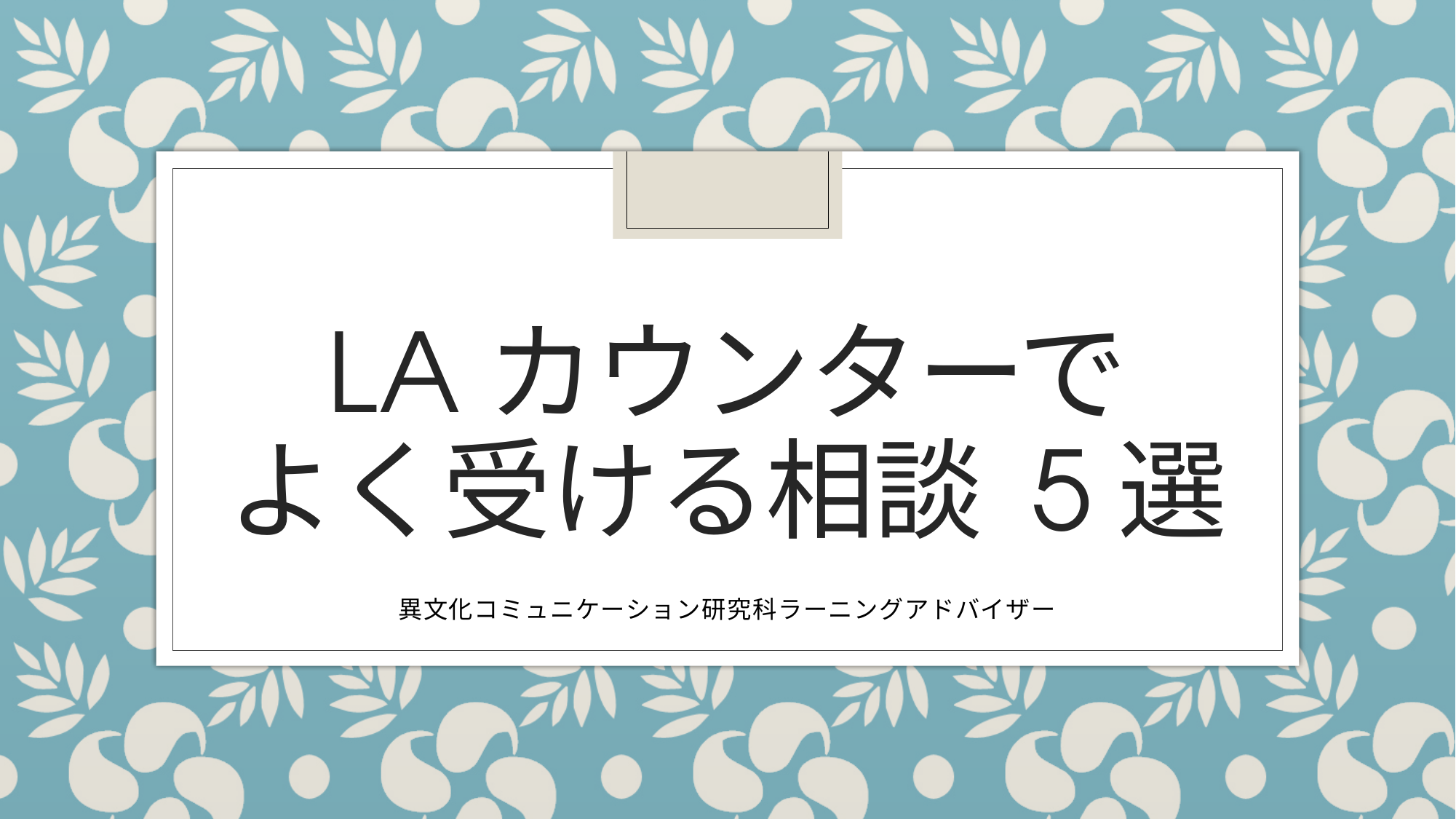

# LAカウンターで よく受ける相談 5選
異文化コミュニケーション研究科ラーニングアドバイザー